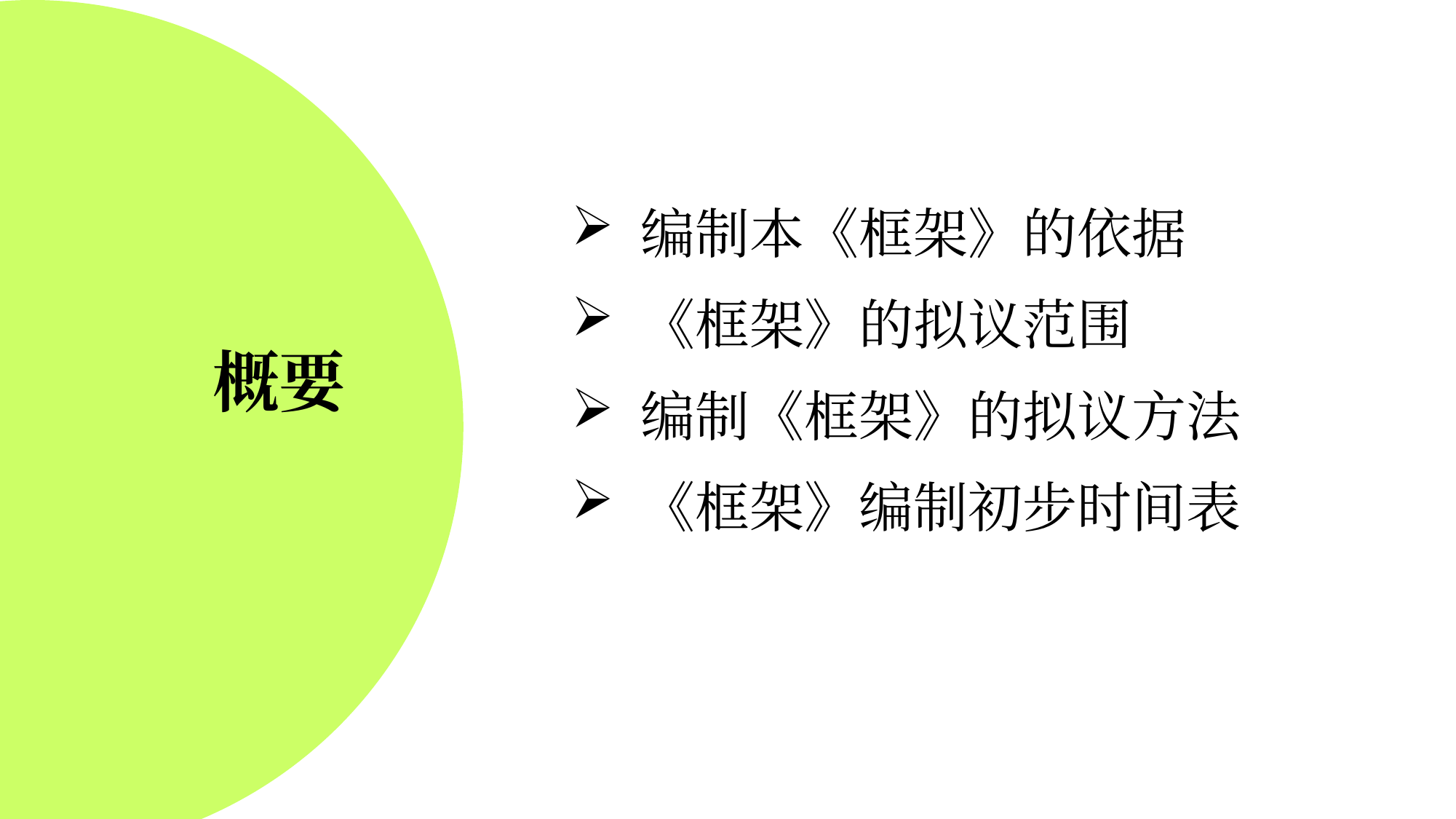

编制本《框架》的依据
《框架》的拟议范围
编制《框架》的拟议方法
《框架》编制初步时间表
概要